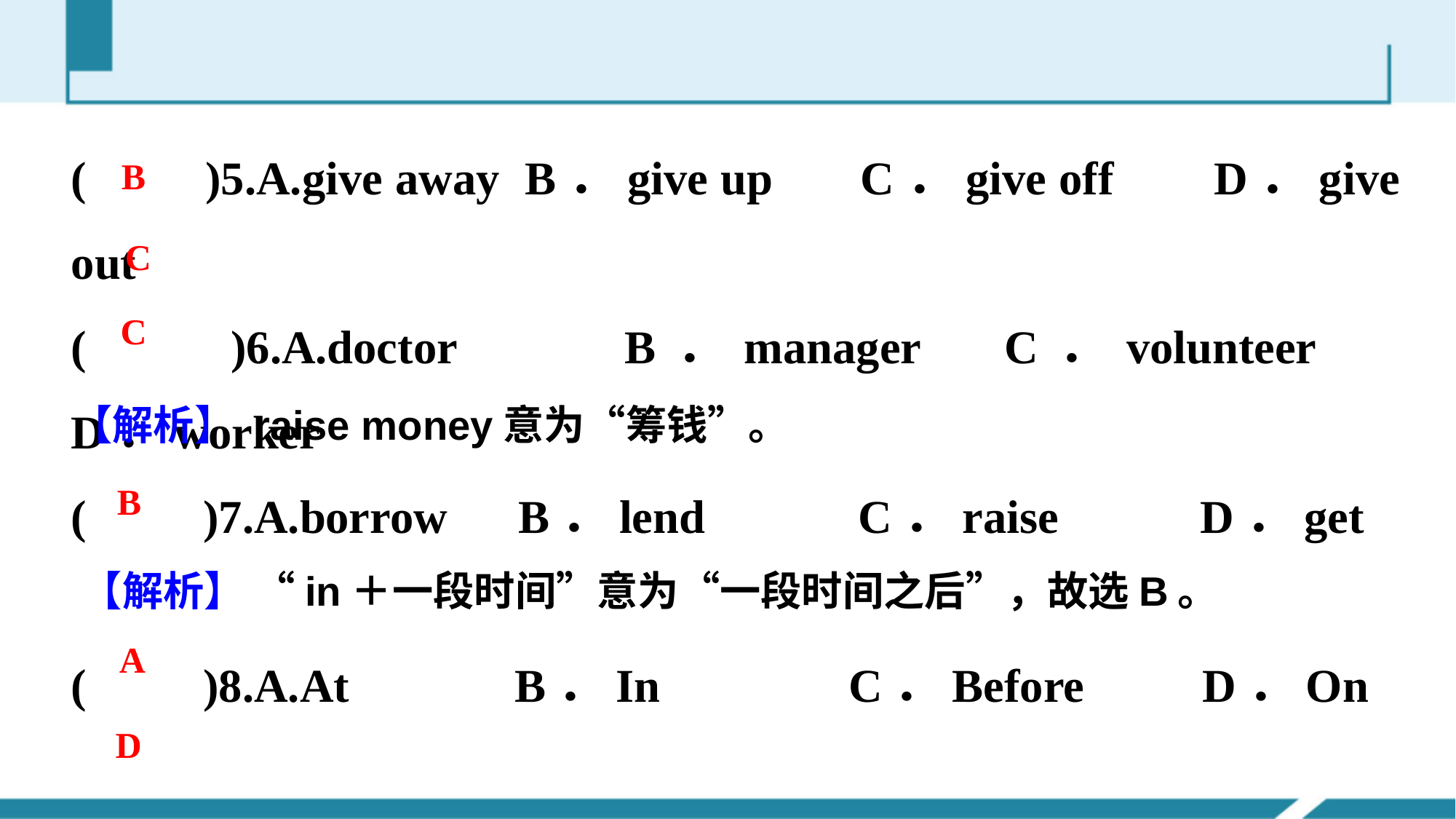

(　　)5.A.give away  B．give up       C．give off        D．give out
(　　)6.A.doctor        B．manager    C．volunteer     D．worker
(　　)7.A.borrow      B．lend             C．raise            D．get

(　　)8.A.At              B．In                C．Before          D．On

(　　)9.A.soon          B．just              C．even             D．always
(　　)10.A.advice     B．plan             C．idea             D．news
B
C
C
【解析】 raise money意为“筹钱”。
B
【解析】 “in＋一段时间”意为“一段时间之后”，故选B。
A
D